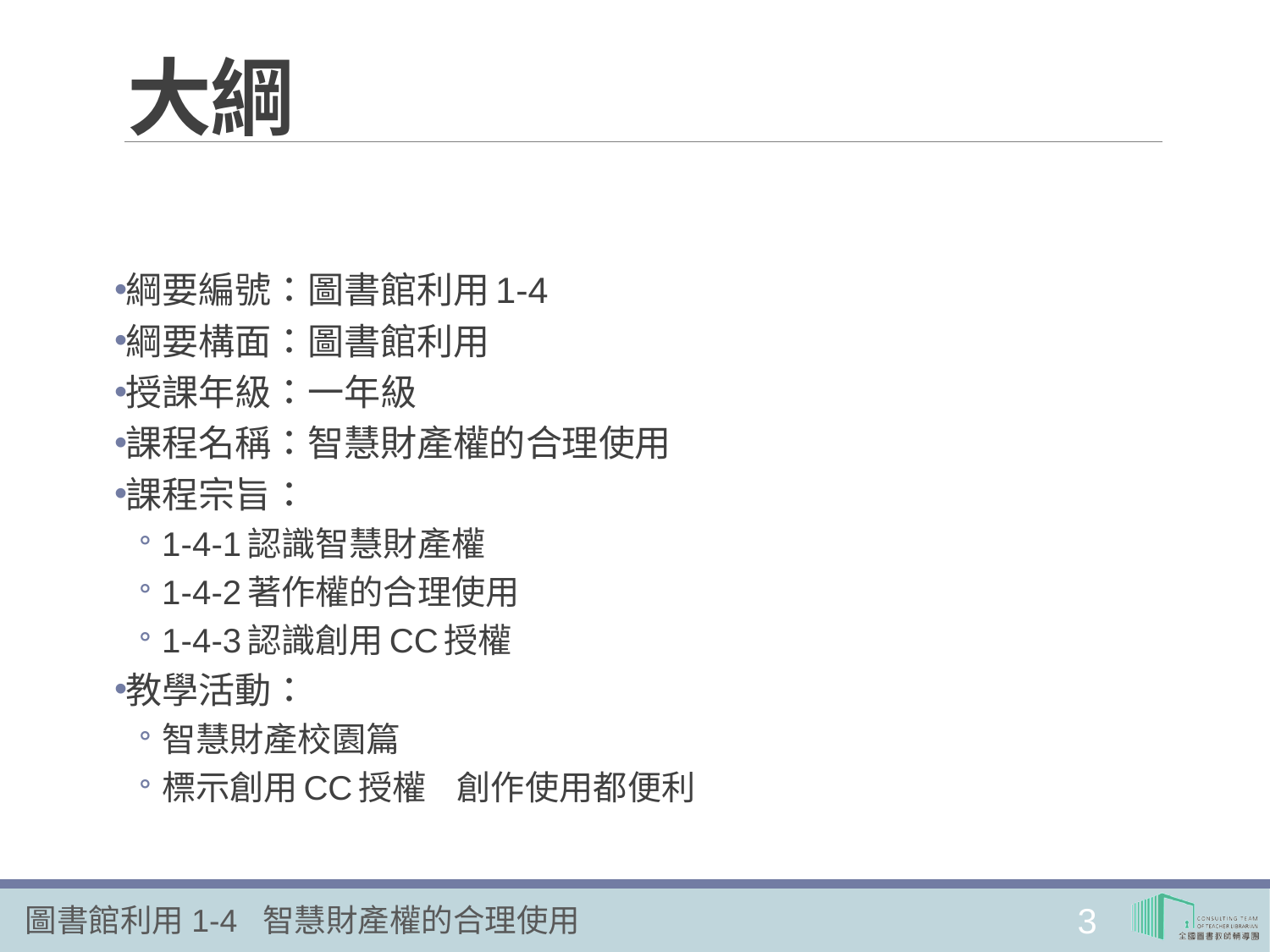

# 大綱
綱要編號：圖書館利用1-4
綱要構面：圖書館利用
授課年級：一年級
課程名稱：智慧財產權的合理使用
課程宗旨：
1-4-1認識智慧財產權
1-4-2著作權的合理使用
1-4-3認識創用CC授權
教學活動：
智慧財產校園篇
標示創用CC授權    創作使用都便利